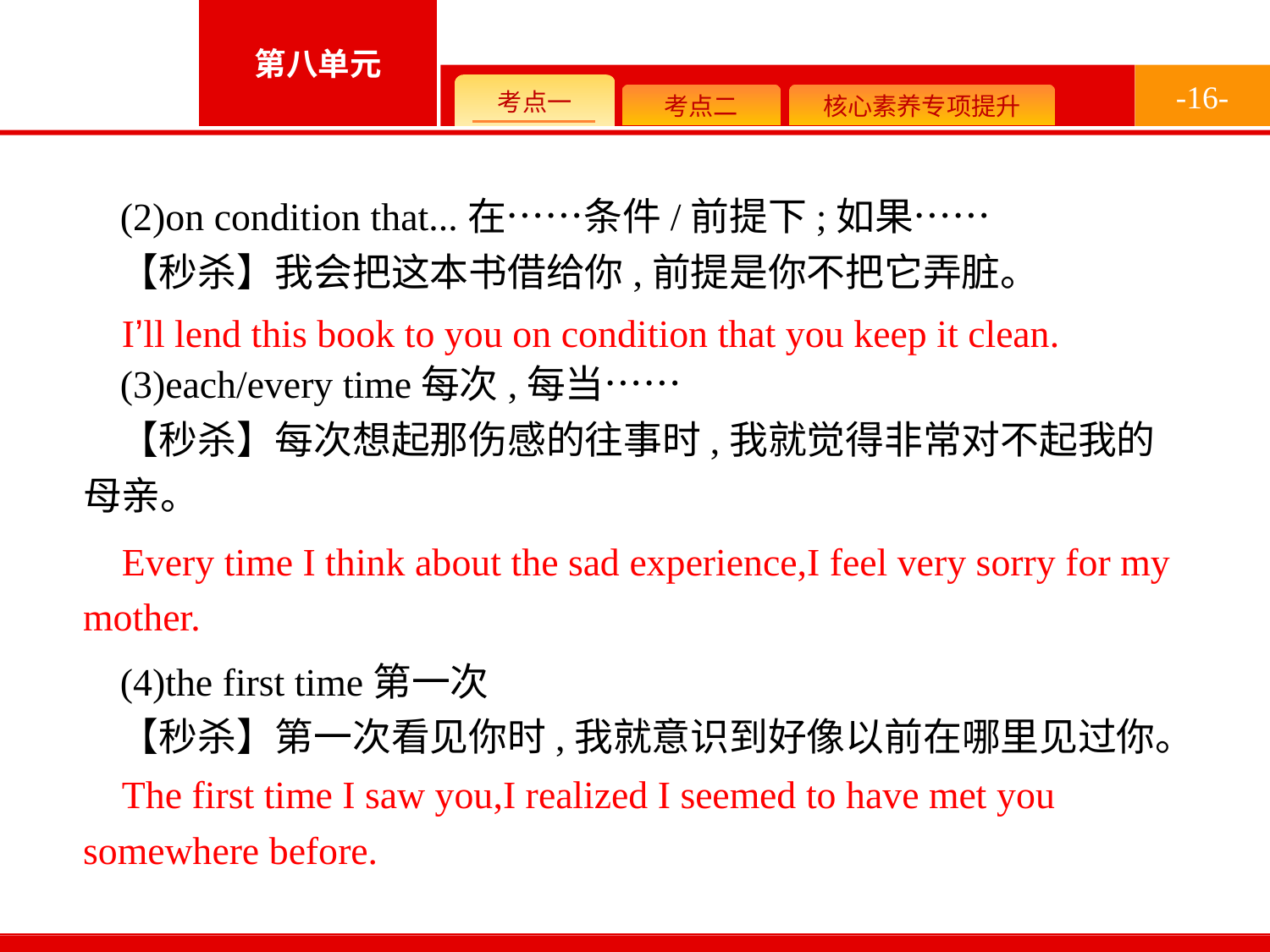

-16-
(2)on condition that...在……条件/前提下;如果……
【秒杀】我会把这本书借给你,前提是你不把它弄脏。

(3)each/every time每次,每当……
【秒杀】每次想起那伤感的往事时,我就觉得非常对不起我的母亲。
I’ll lend this book to you on condition that you keep it clean.
Every time I think about the sad experience,I feel very sorry for my mother.
(4)the first time第一次
【秒杀】第一次看见你时,我就意识到好像以前在哪里见过你。
The first time I saw you,I realized I seemed to have met you somewhere before.